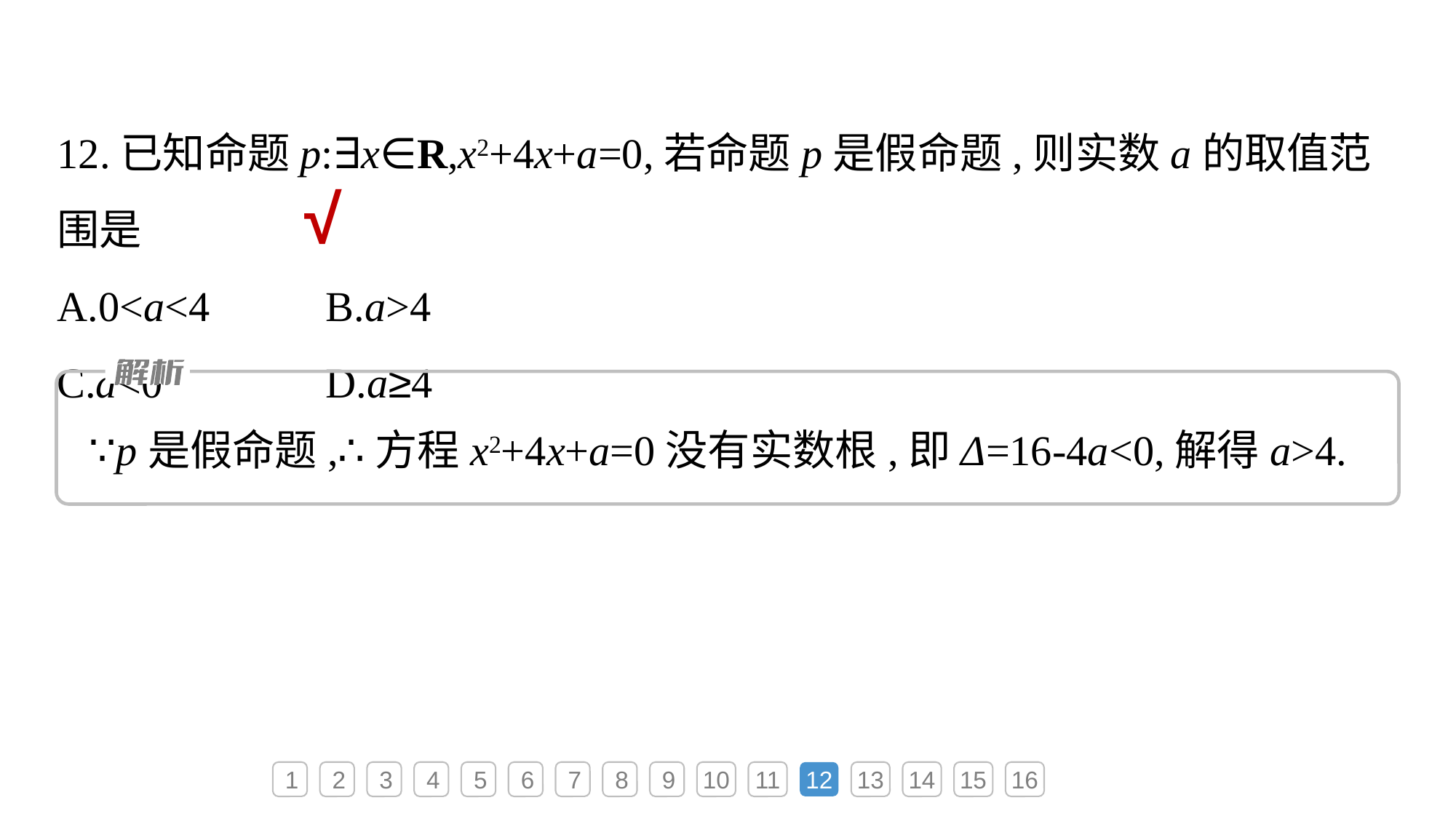

12.已知命题p:∃x∈R,x2+4x+a=0,若命题p是假命题,则实数a的取值范围是
A.0<a<4	B.a>4
C.a<0	D.a≥4
√

∵p是假命题,∴方程x2+4x+a=0没有实数根,即Δ=16-4a<0,解得a>4.
1
2
3
4
5
6
7
8
9
10
11
12
13
14
15
16